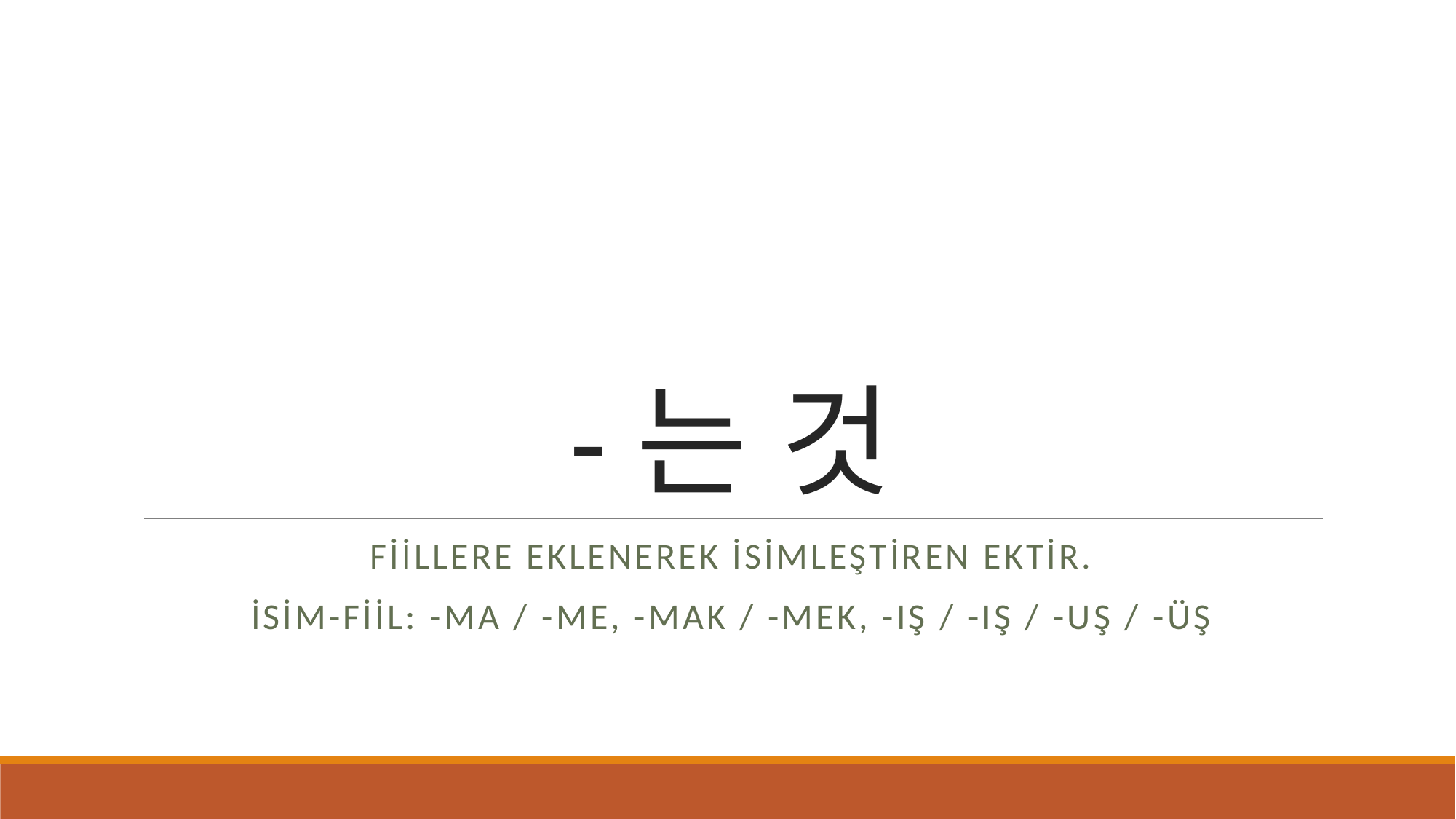

# -는 것
Fiillere eklenerek isimleştiren ektir.
İsim-fiil: -ma / -me, -mak / -mek, -ış / -iş / -uş / -üş